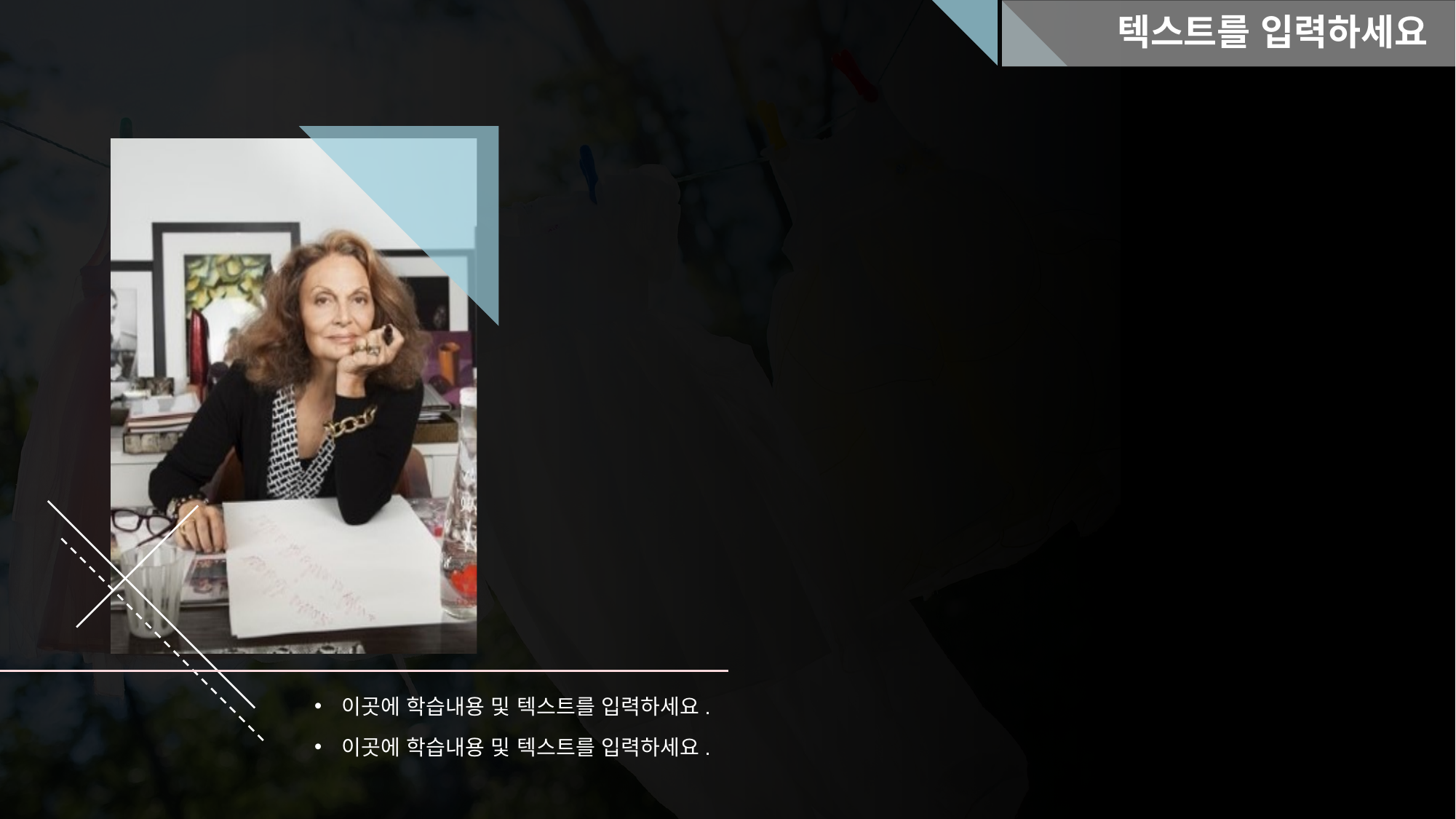

텍스트를 입력하세요

이곳에 학습내용 및 텍스트를 입력하세요.
이곳에 학습내용 및 텍스트를 입력하세요.